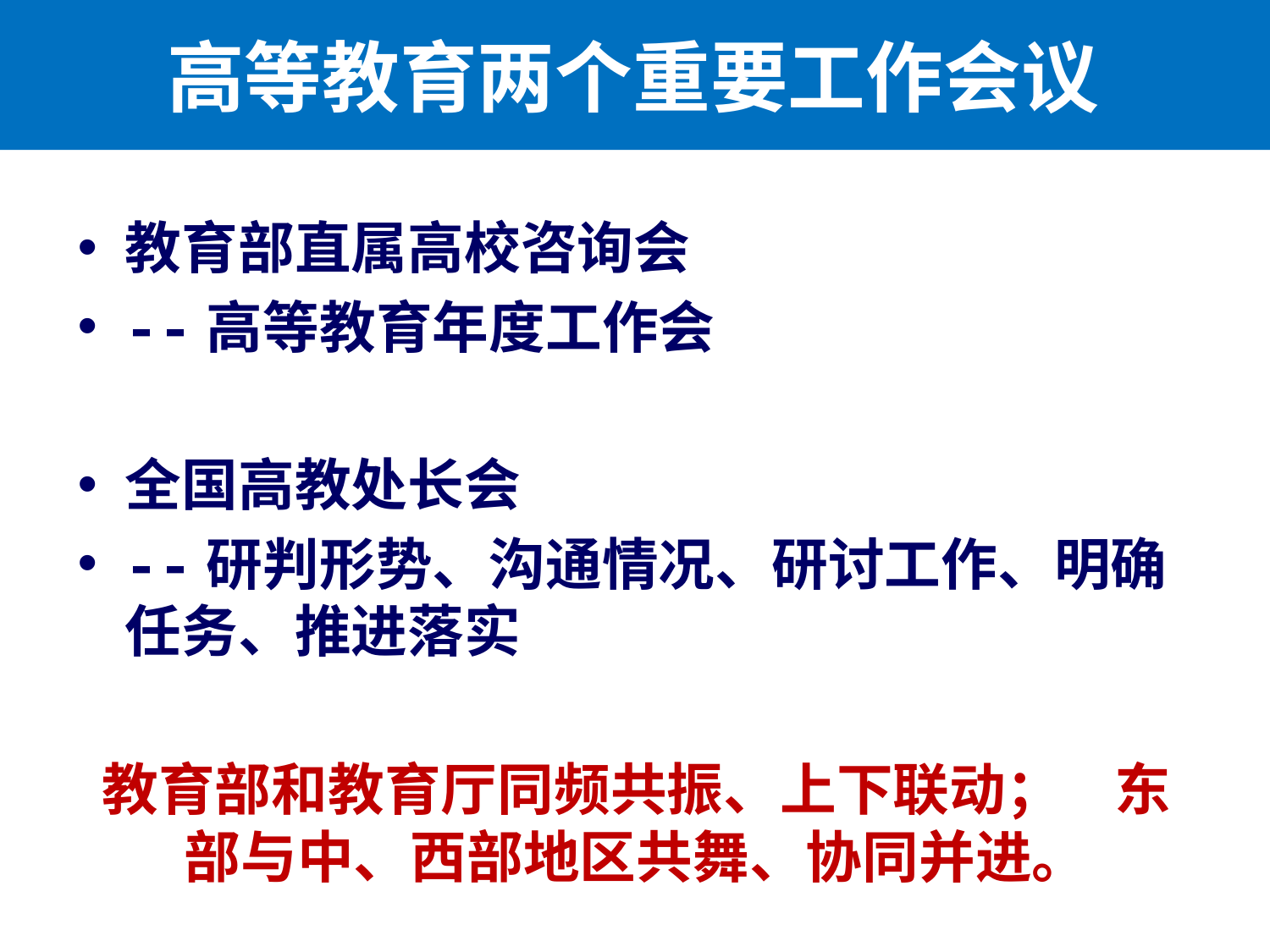

高等教育两个重要工作会议
教育部直属高校咨询会
--高等教育年度工作会

全国高教处长会
--研判形势、沟通情况、研讨工作、明确任务、推进落实

教育部和教育厅同频共振、上下联动；    东部与中、西部地区共舞、协同并进。